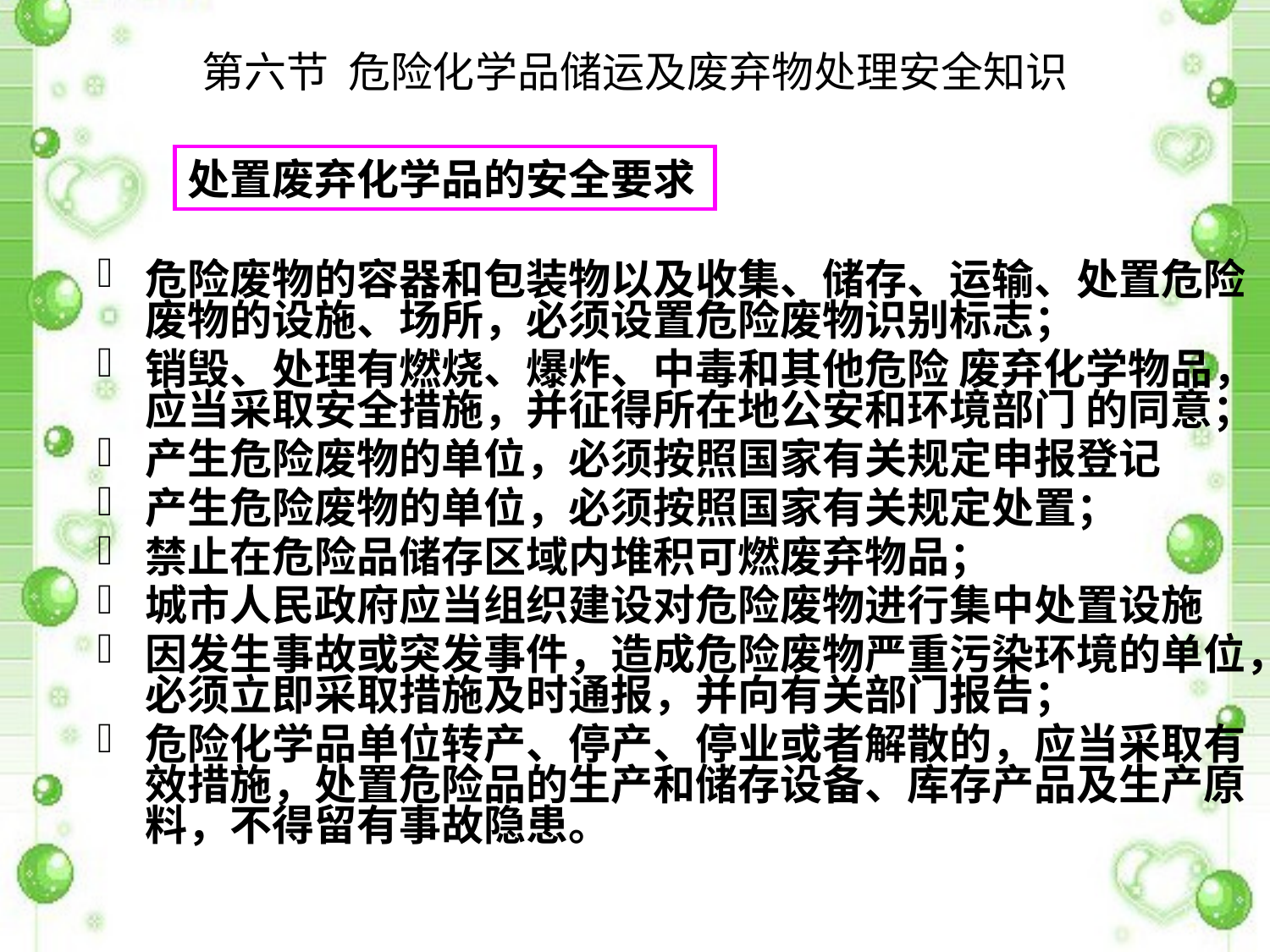

第六节  危险化学品储运及废弃物处理安全知识
处置废弃化学品的安全要求
危险废物的容器和包装物以及收集、储存、运输、处置危险废物的设施、场所，必须设置危险废物识别标志；
销毁、处理有燃烧、爆炸、中毒和其他危险 废弃化学物品，应当采取安全措施，并征得所在地公安和环境部门 的同意；
产生危险废物的单位，必须按照国家有关规定申报登记
产生危险废物的单位，必须按照国家有关规定处置；
禁止在危险品储存区域内堆积可燃废弃物品；
城市人民政府应当组织建设对危险废物进行集中处置设施
因发生事故或突发事件，造成危险废物严重污染环境的单位，必须立即采取措施及时通报，并向有关部门报告；
危险化学品单位转产、停产、停业或者解散的，应当采取有效措施，处置危险品的生产和储存设备、库存产品及生产原料，不得留有事故隐患。